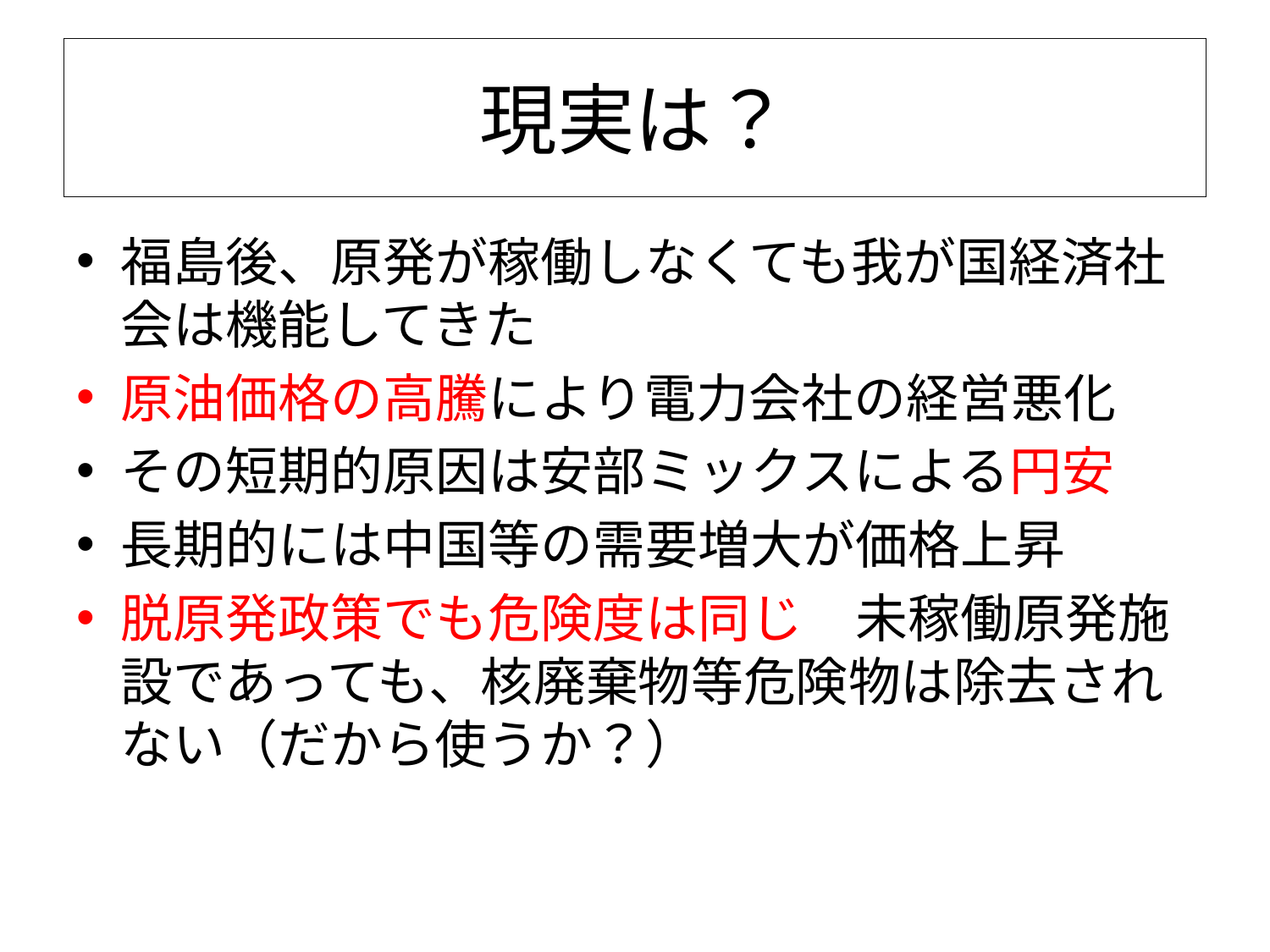

# 現実は？
福島後、原発が稼働しなくても我が国経済社会は機能してきた
原油価格の高騰により電力会社の経営悪化
その短期的原因は安部ミックスによる円安
長期的には中国等の需要増大が価格上昇
脱原発政策でも危険度は同じ　未稼働原発施設であっても、核廃棄物等危険物は除去されない（だから使うか？）